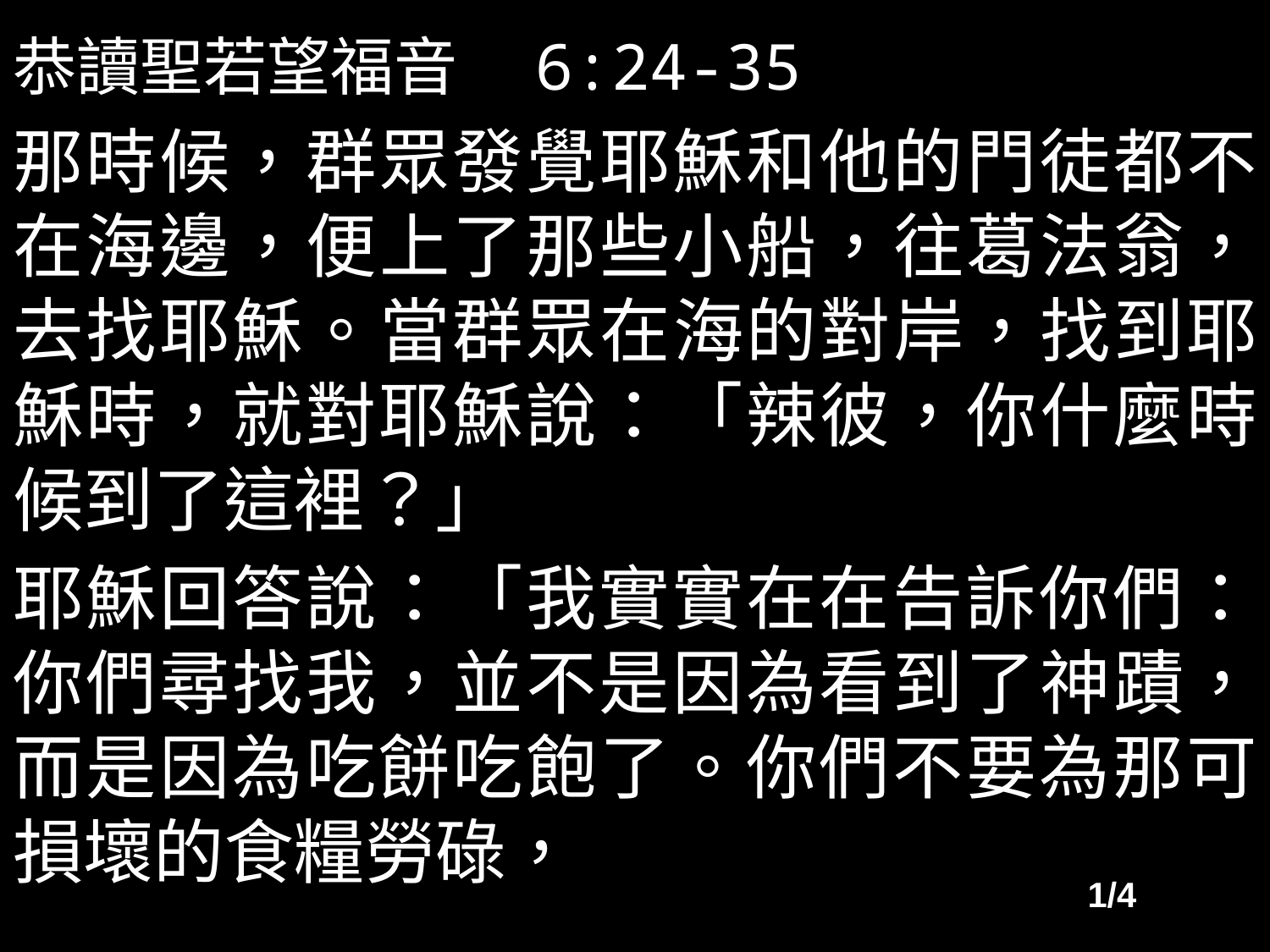

恭讀聖若望福音　6:24-35
那時候，群眾發覺耶穌和他的門徒都不在海邊，便上了那些小船，往葛法翁，去找耶穌。當群眾在海的對岸，找到耶穌時，就對耶穌說：「辣彼，你什麼時候到了這裡？」
耶穌回答說：「我實實在在告訴你們：你們尋找我，並不是因為看到了神蹟，而是因為吃餅吃飽了。你們不要為那可損壞的食糧勞碌，
1/4